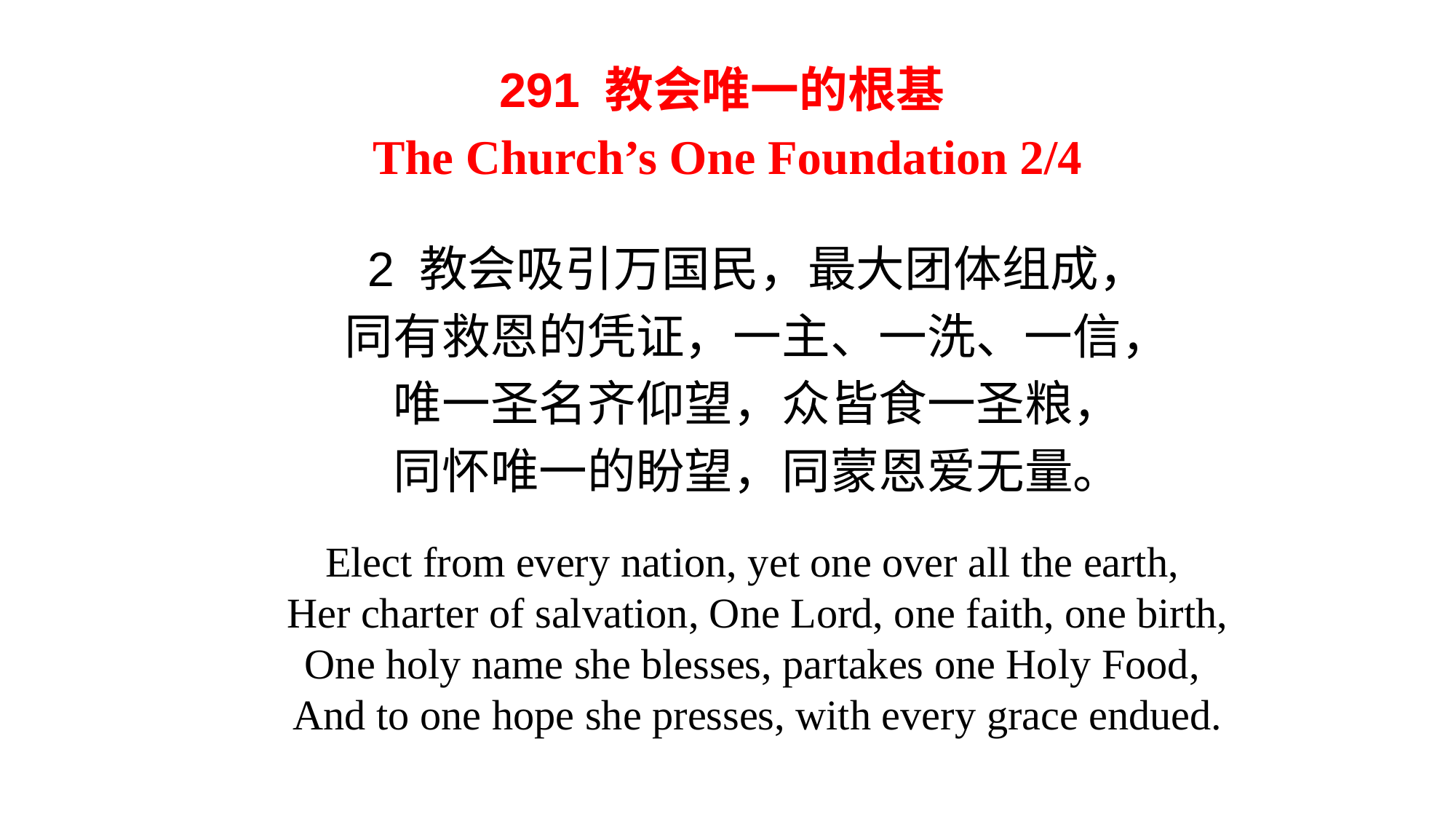

291 教会唯一的根基
The Church’s One Foundation 2/4
2 教会吸引万国民，最大团体组成，
同有救恩的凭证，一主、一洗、一信，
唯一圣名齐仰望，众皆食一圣粮，
同怀唯一的盼望，同蒙恩爱无量。

Elect from every nation, yet one over all the earth,
Her charter of salvation, One Lord, one faith, one birth,
One holy name she blesses, partakes one Holy Food,
And to one hope she presses, with every grace endued.